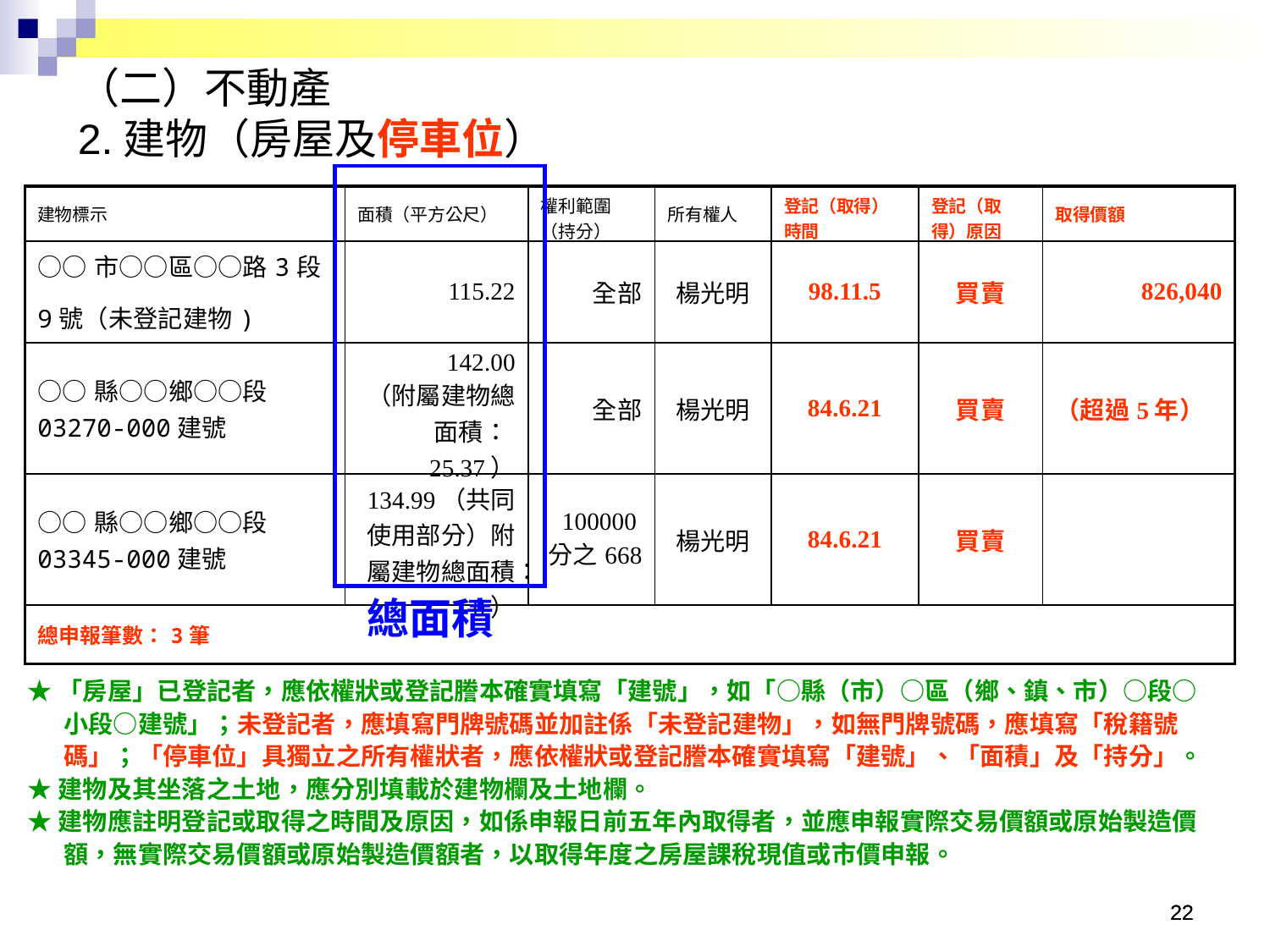

# （二）不動產 2.建物（房屋及停車位）

| 建物標示 | 面積（平方公尺） | 權利範圍（持分） | 所有權人 | 登記（取得）時間 | 登記（取得）原因 | 取得價額 |
| --- | --- | --- | --- | --- | --- | --- |
| ○○市○○區○○路3段9號（未登記建物) | 115.22 | 全部 | 楊光明 | 98.11.5 | 買賣 | 826,040 |
| ○○縣○○鄉○○段 03270-000建號 | 142.00 （附屬建物總面積：25.37） | 全部 | 楊光明 | 84.6.21 | 買賣 | （超過5年） |
| ○○縣○○鄉○○段 03345-000建號 | 134.99（共同使用部分）附屬建物總面積：0） | 100000分之668 | 楊光明 | 84.6.21 | 買賣 |  |
| 總申報筆數：3筆 |  |  |  |  |  |  |
總面積
★「房屋」已登記者，應依權狀或登記謄本確實填寫「建號」，如「○縣（市）○區（鄉、鎮、市）○段○小段○建號」；未登記者，應填寫門牌號碼並加註係「未登記建物」，如無門牌號碼，應填寫「稅籍號碼」；「停車位」具獨立之所有權狀者，應依權狀或登記謄本確實填寫「建號」、「面積」及「持分」。
★建物及其坐落之土地，應分別填載於建物欄及土地欄。
★建物應註明登記或取得之時間及原因，如係申報日前五年內取得者，並應申報實際交易價額或原始製造價額，無實際交易價額或原始製造價額者，以取得年度之房屋課稅現值或市價申報。
22
22